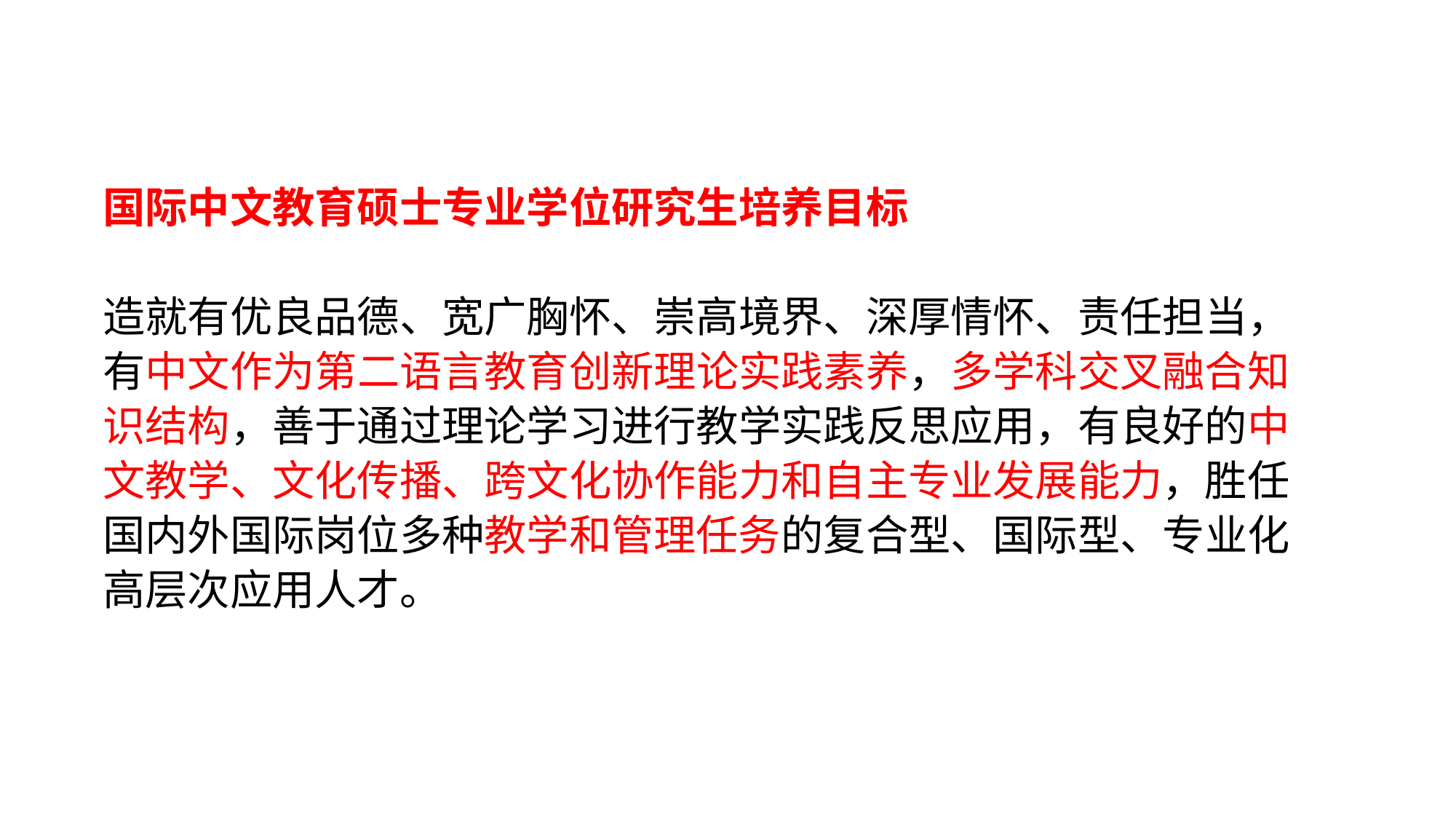

国际中文教育硕士专业学位研究生培养目标

造就有优良品德、宽广胸怀、崇高境界、深厚情怀、责任担当，有中文作为第二语言教育创新理论实践素养，多学科交叉融合知识结构，善于通过理论学习进行教学实践反思应用，有良好的中文教学、文化传播、跨文化协作能力和自主专业发展能力，胜任国内外国际岗位多种教学和管理任务的复合型、国际型、专业化高层次应用人才。